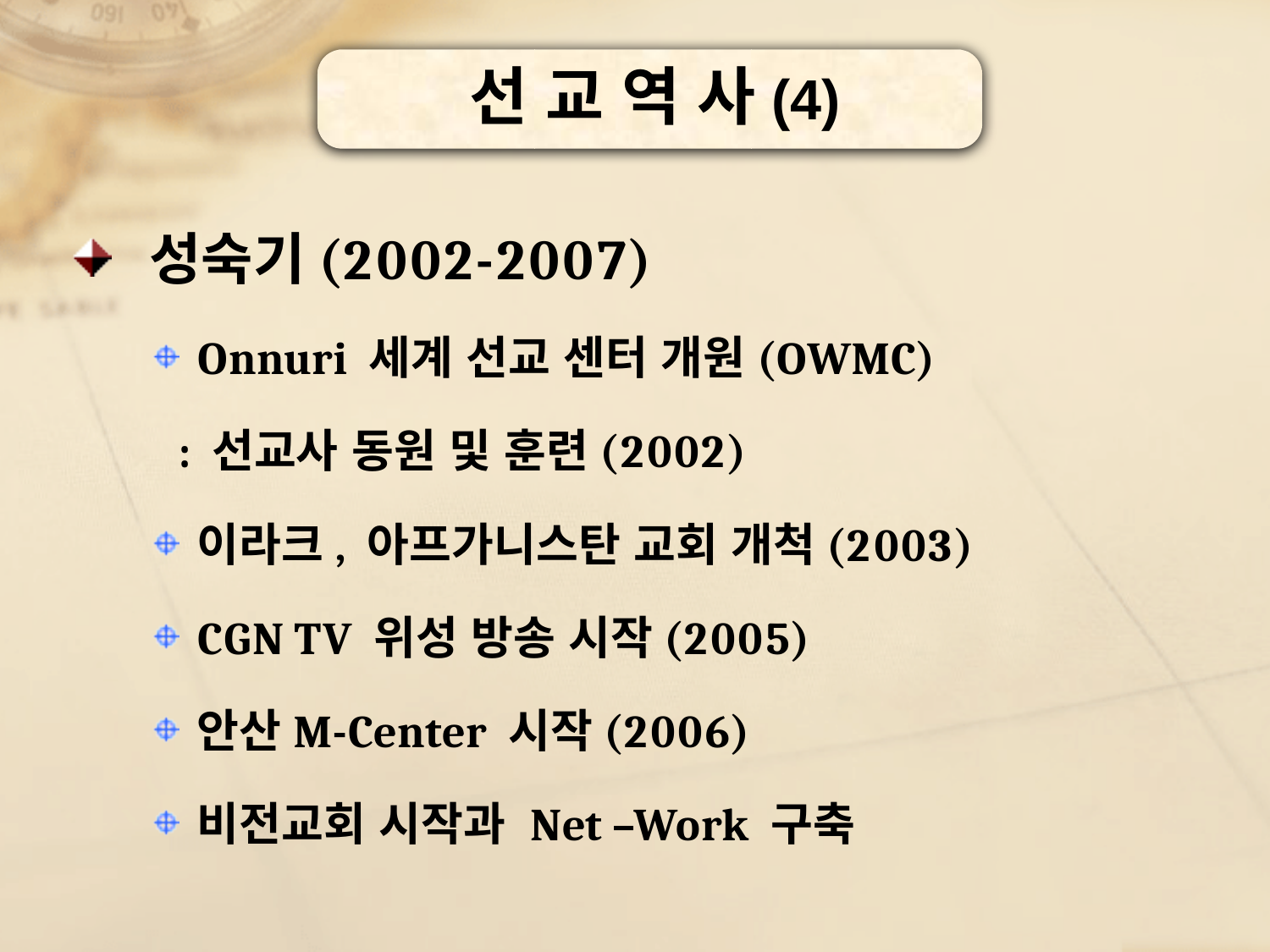

선 교 역 사(4)

 성숙기(2002-2007)
Onnuri 세계 선교 센터 개원(OWMC)
   : 선교사 동원 및 훈련(2002)
이라크, 아프가니스탄 교회 개척(2003)
CGN TV 위성 방송 시작(2005)
안산M-Center 시작(2006)
비전교회 시작과 Net –Work 구축